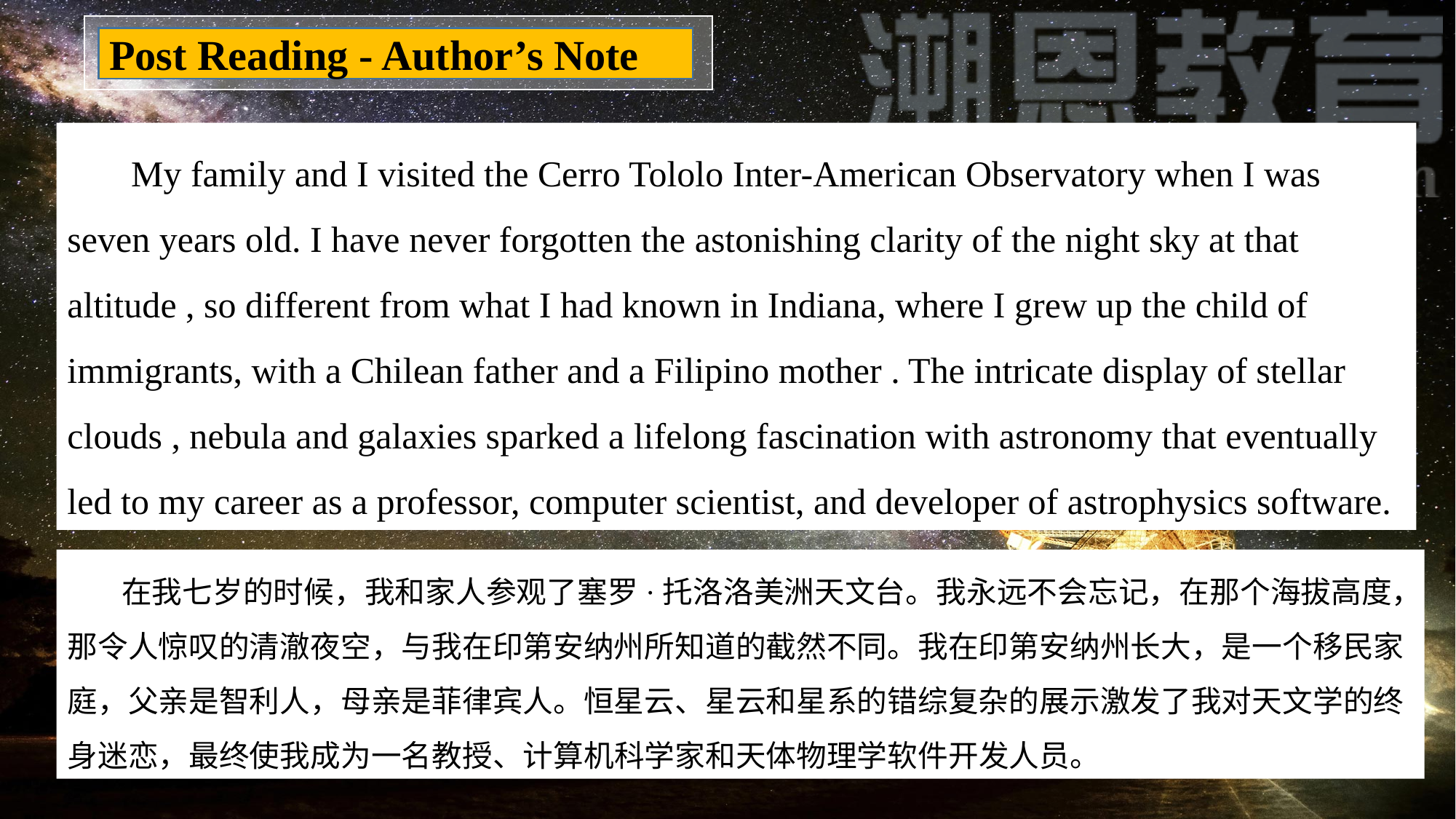

Post Reading - Author’s Note
       My family and I visited the Cerro Tololo Inter-American Observatory when I was seven years old. I have never forgotten the astonishing clarity of the night sky at that altitude , so different from what I had known in Indiana, where I grew up the child of immigrants, with a Chilean father and a Filipino mother . The intricate display of stellar clouds , nebula and galaxies sparked a lifelong fascination with astronomy that eventually led to my career as a professor, computer scientist, and developer of astrophysics software.

       在我七岁的时候，我和家人参观了塞罗·托洛洛美洲天文台。我永远不会忘记，在那个海拔高度，那令人惊叹的清澈夜空，与我在印第安纳州所知道的截然不同。我在印第安纳州长大，是一个移民家庭，父亲是智利人，母亲是菲律宾人。恒星云、星云和星系的错综复杂的展示激发了我对天文学的终身迷恋，最终使我成为一名教授、计算机科学家和天体物理学软件开发人员。